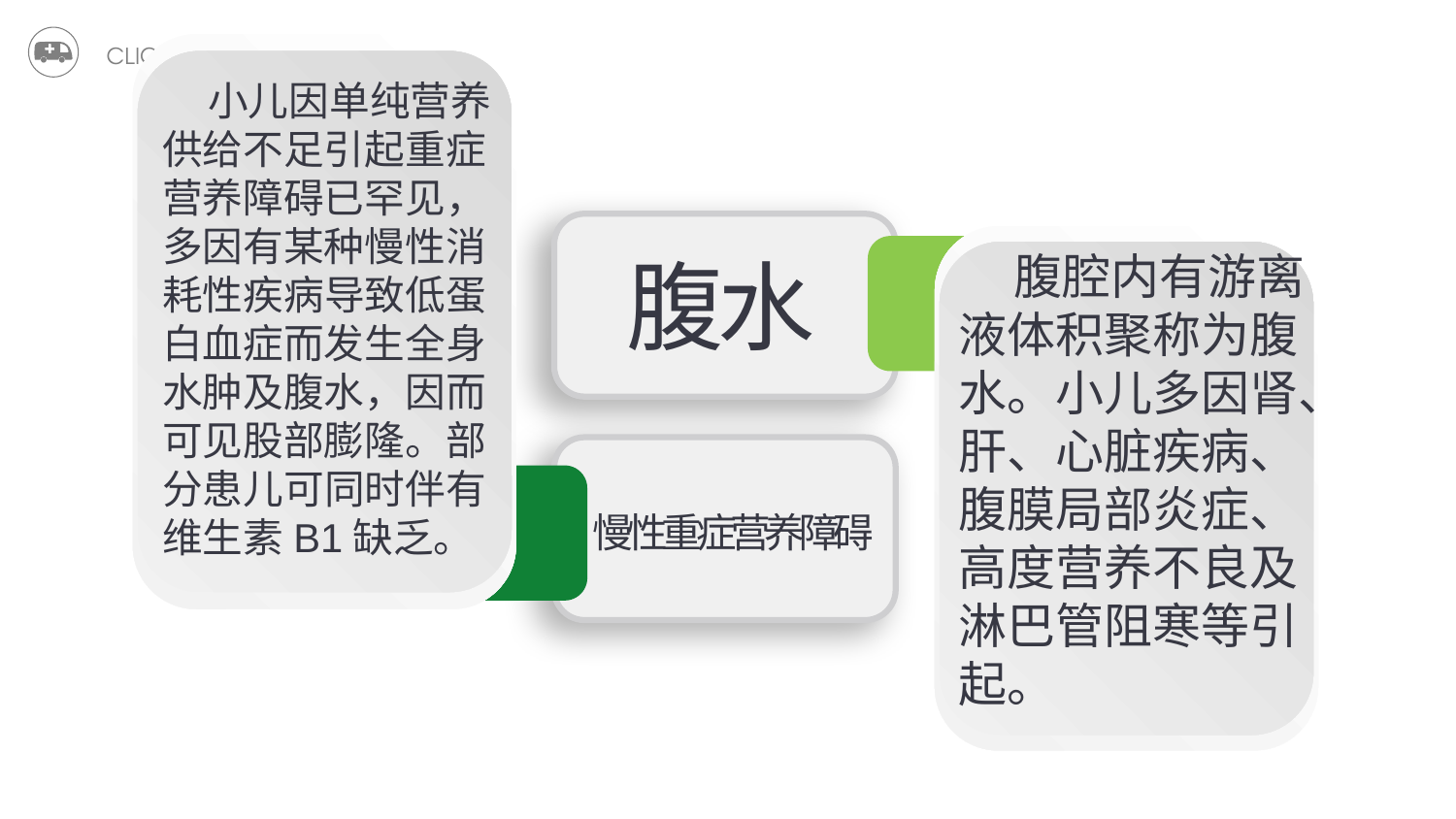

小儿因单纯营养供给不足引起重症营养障碍已罕见，多因有某种慢性消耗性疾病导致低蛋白血症而发生全身水肿及腹水，因而可见股部膨隆。部分患儿可同时伴有维生素B1缺乏。

腹水
    腹腔内有游离液体积聚称为腹水。小儿多因肾、肝、心脏疾病、腹膜局部炎症、高度营养不良及淋巴管阻寒等引起。

慢性重症营养障碍